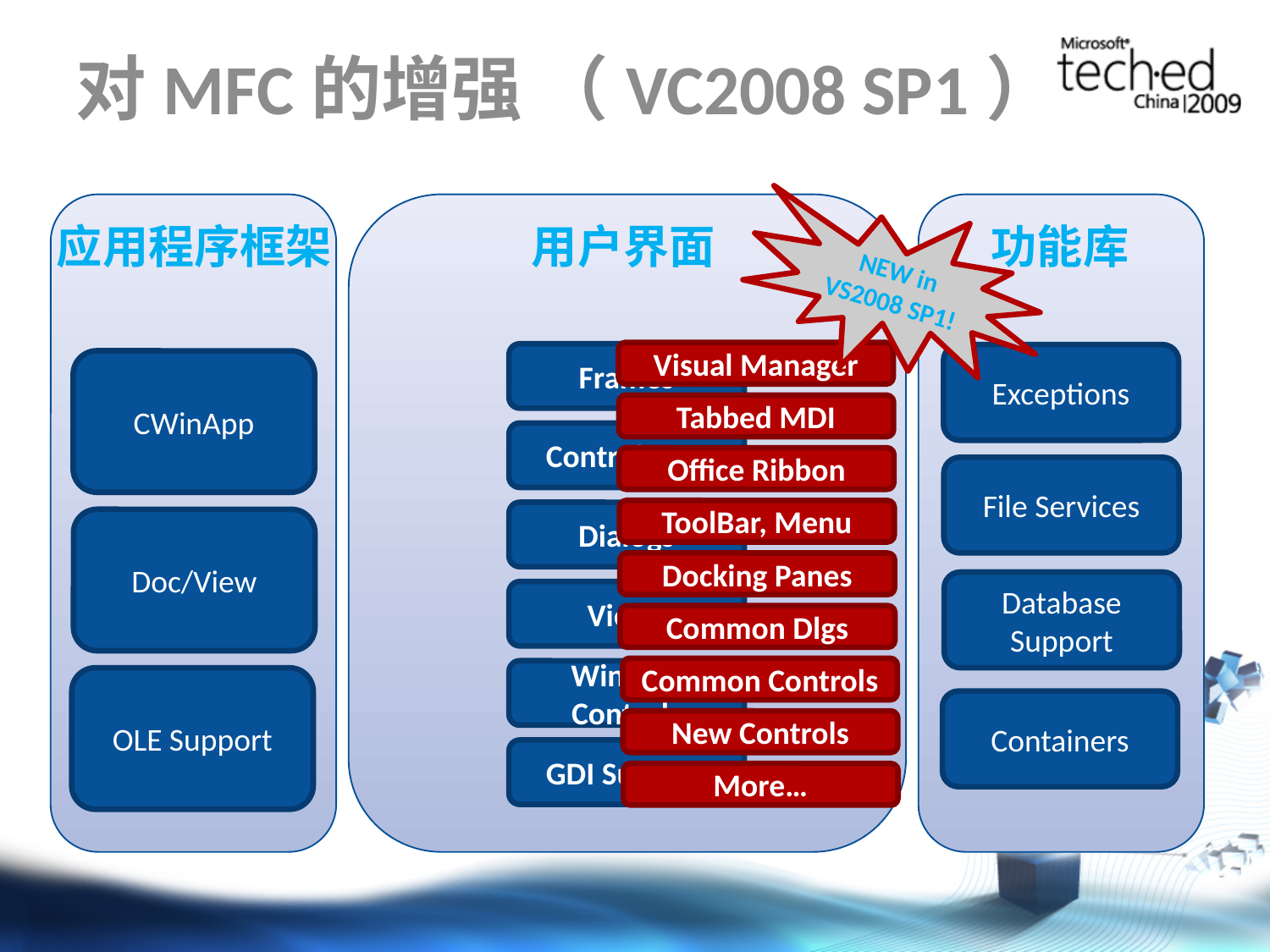

# 对MFC的增强 （VC2008 SP1）

G
NEW in VS2008 SP1!
应用程序框架
用户界面
功能库
Visual Manager
Tabbed MDI
Office Ribbon
ToolBar, Menu
Docking Panes
Common Dlgs
Common Controls
New Controls
More…
Frames
Control Bars
Dialogs
Views
Window Controls
GDI Support
Exceptions
CWinApp
File Services
Doc/View
Database Support
OLE Support
Containers